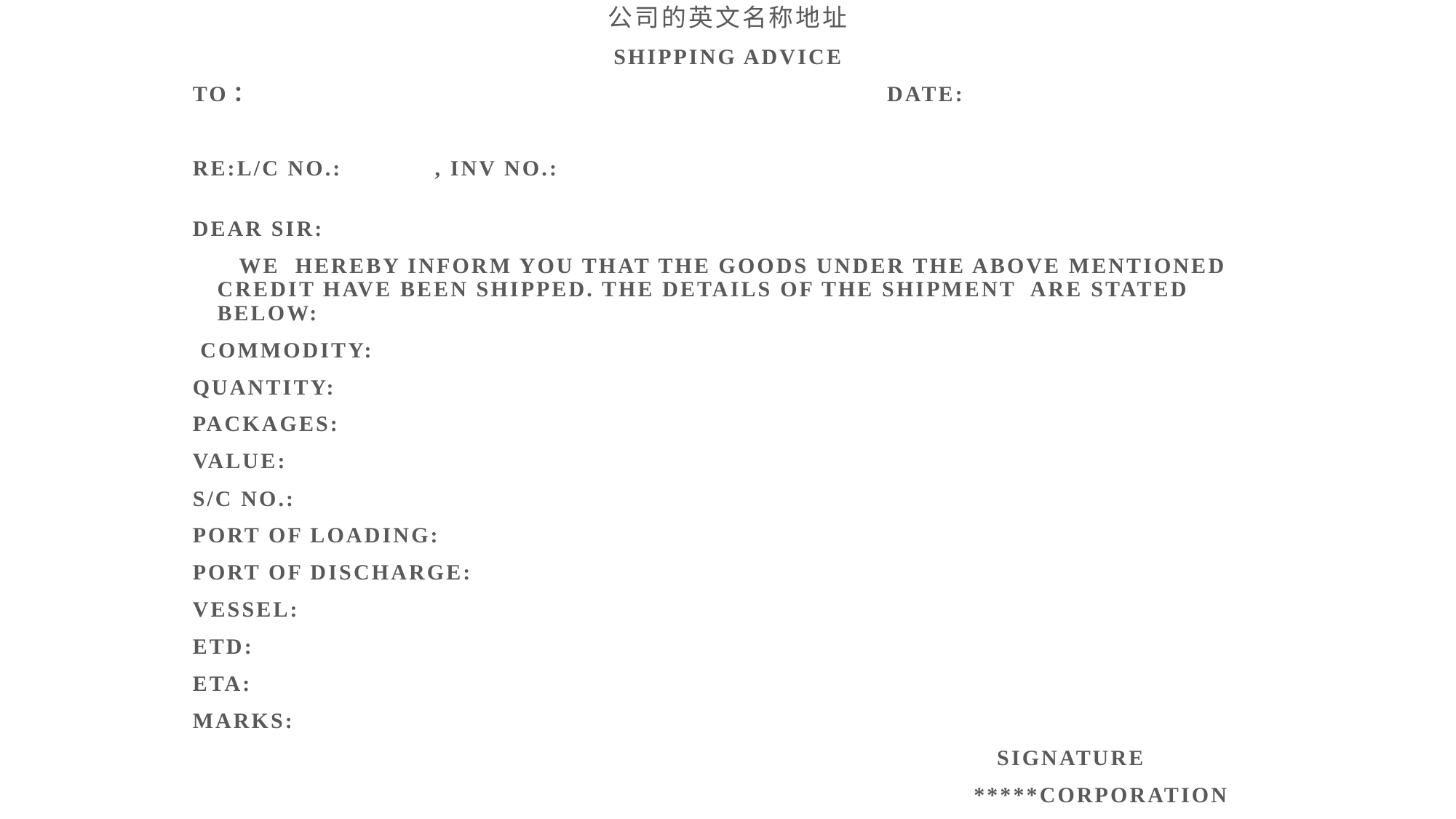

公司的英文名称地址
SHIPPING ADVICE
TO：                                                                                       DATE:

RE:L/C NO.:            , INV NO.:
DEAR SIR:
      WE  HEREBY INFORM YOU THAT THE GOODS UNDER THE ABOVE MENTIONED CREDIT HAVE BEEN SHIPPED. THE DETAILS OF THE SHIPMENT  ARE STATED BELOW:
 COMMODITY:
QUANTITY:
PACKAGES:
VALUE:
S/C NO.:
PORT OF LOADING:
PORT OF DISCHARGE:
VESSEL:
ETD:
ETA:
MARKS:
                                                                                                        SIGNATURE
                                                                                                     *****CORPORATION